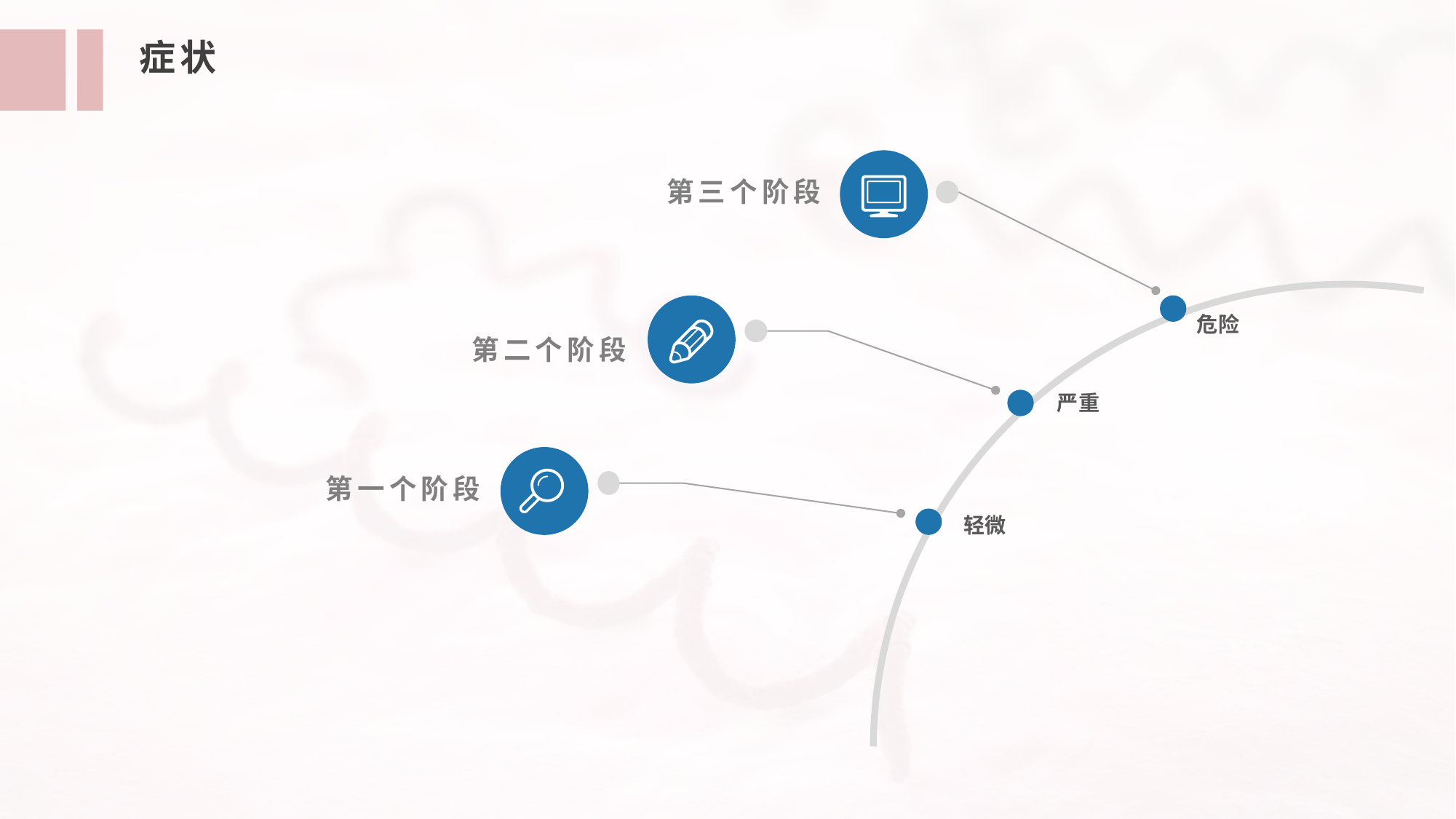

症状

第三个阶段

危险
第二个阶段

严重

第一个阶段

轻微